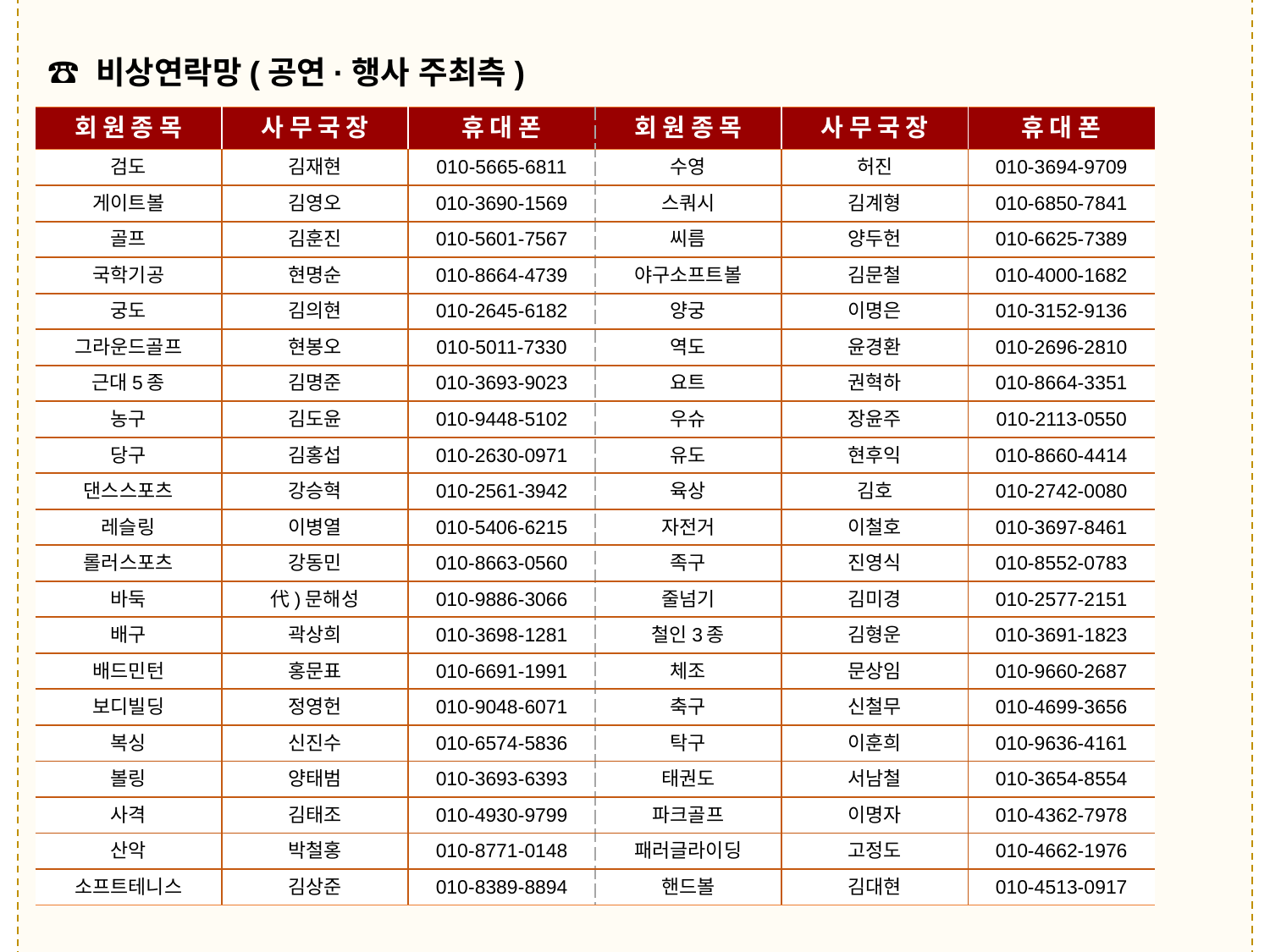

☎ 비상연락망(공연·행사 주최측)
| 회원종목 | 사무국장 | 휴대폰 | 회원종목 | 사무국장 | 휴대폰 |
| --- | --- | --- | --- | --- | --- |
| 검도 | 김재현 | 010-5665-6811 | 수영 | 허진 | 010-3694-9709 |
| 게이트볼 | 김영오 | 010-3690-1569 | 스쿼시 | 김계형 | 010-6850-7841 |
| 골프 | 김훈진 | 010-5601-7567 | 씨름 | 양두헌 | 010-6625-7389 |
| 국학기공 | 현명순 | 010-8664-4739 | 야구소프트볼 | 김문철 | 010-4000-1682 |
| 궁도 | 김의현 | 010-2645-6182 | 양궁 | 이명은 | 010-3152-9136 |
| 그라운드골프 | 현봉오 | 010-5011-7330 | 역도 | 윤경환 | 010-2696-2810 |
| 근대5종 | 김명준 | 010-3693-9023 | 요트 | 권혁하 | 010-8664-3351 |
| 농구 | 김도윤 | 010-9448-5102 | 우슈 | 장윤주 | 010-2113-0550 |
| 당구 | 김홍섭 | 010-2630-0971 | 유도 | 현후익 | 010-8660-4414 |
| 댄스스포츠 | 강승혁 | 010-2561-3942 | 육상 | 김호 | 010-2742-0080 |
| 레슬링 | 이병열 | 010-5406-6215 | 자전거 | 이철호 | 010-3697-8461 |
| 롤러스포츠 | 강동민 | 010-8663-0560 | 족구 | 진영식 | 010-8552-0783 |
| 바둑 | 代)문해성 | 010-9886-3066 | 줄넘기 | 김미경 | 010-2577-2151 |
| 배구 | 곽상희 | 010-3698-1281 | 철인3종 | 김형운 | 010-3691-1823 |
| 배드민턴 | 홍문표 | 010-6691-1991 | 체조 | 문상임 | 010-9660-2687 |
| 보디빌딩 | 정영헌 | 010-9048-6071 | 축구 | 신철무 | 010-4699-3656 |
| 복싱 | 신진수 | 010-6574-5836 | 탁구 | 이훈희 | 010-9636-4161 |
| 볼링 | 양태범 | 010-3693-6393 | 태권도 | 서남철 | 010-3654-8554 |
| 사격 | 김태조 | 010-4930-9799 | 파크골프 | 이명자 | 010-4362-7978 |
| 산악 | 박철홍 | 010-8771-0148 | 패러글라이딩 | 고정도 | 010-4662-1976 |
| 소프트테니스 | 김상준 | 010-8389-8894 | 핸드볼 | 김대현 | 010-4513-0917 |